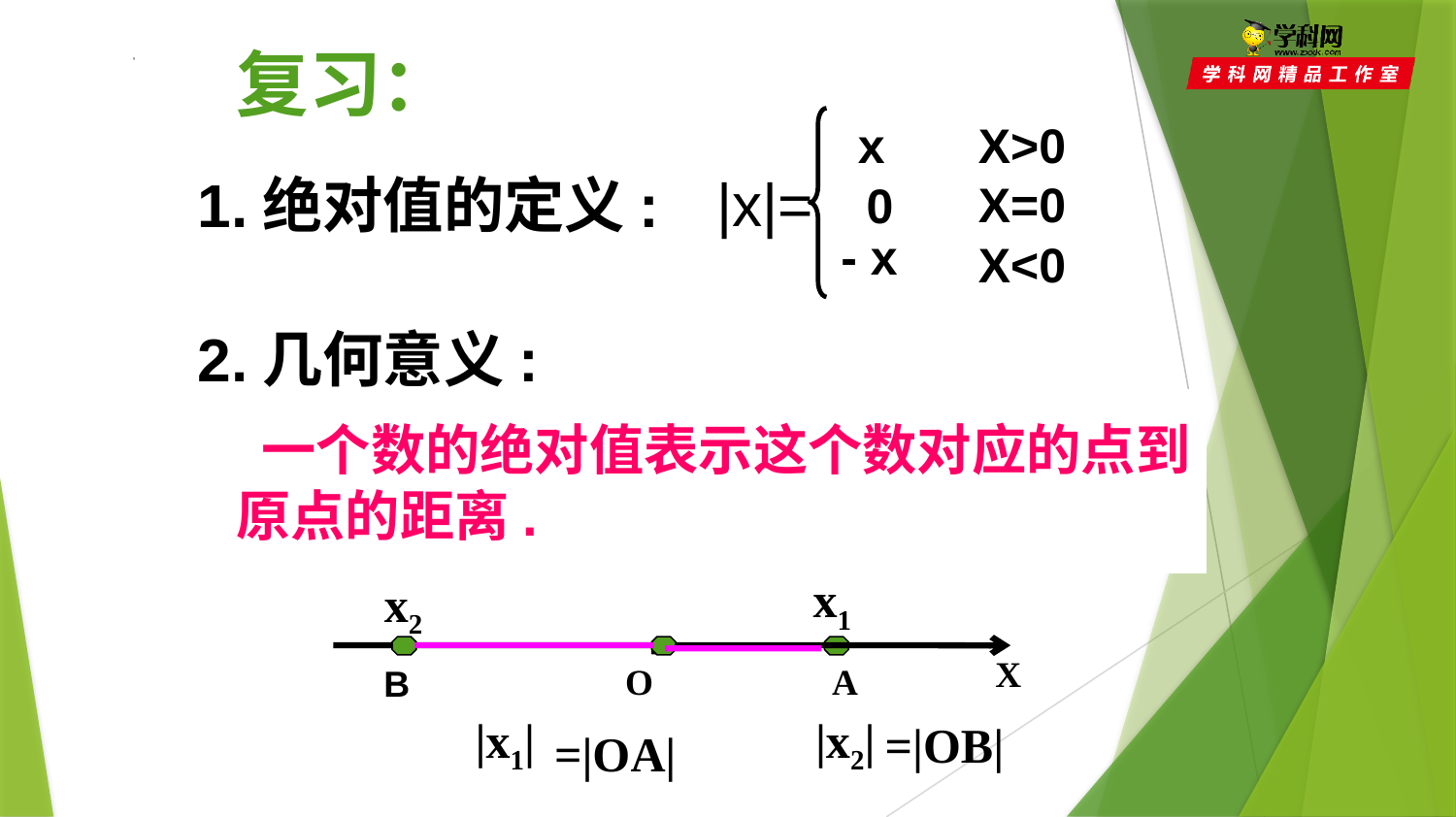

复习：

x
X>0
|x|=
0

- x
X<0
X=0
1.绝对值的定义:
2.几何意义:
 一个数的绝对值表示这个数对应的点到
原点的距离.
x1
x2

X

O

A
B
|x1|
|x2|
=|OB|
=|OA|